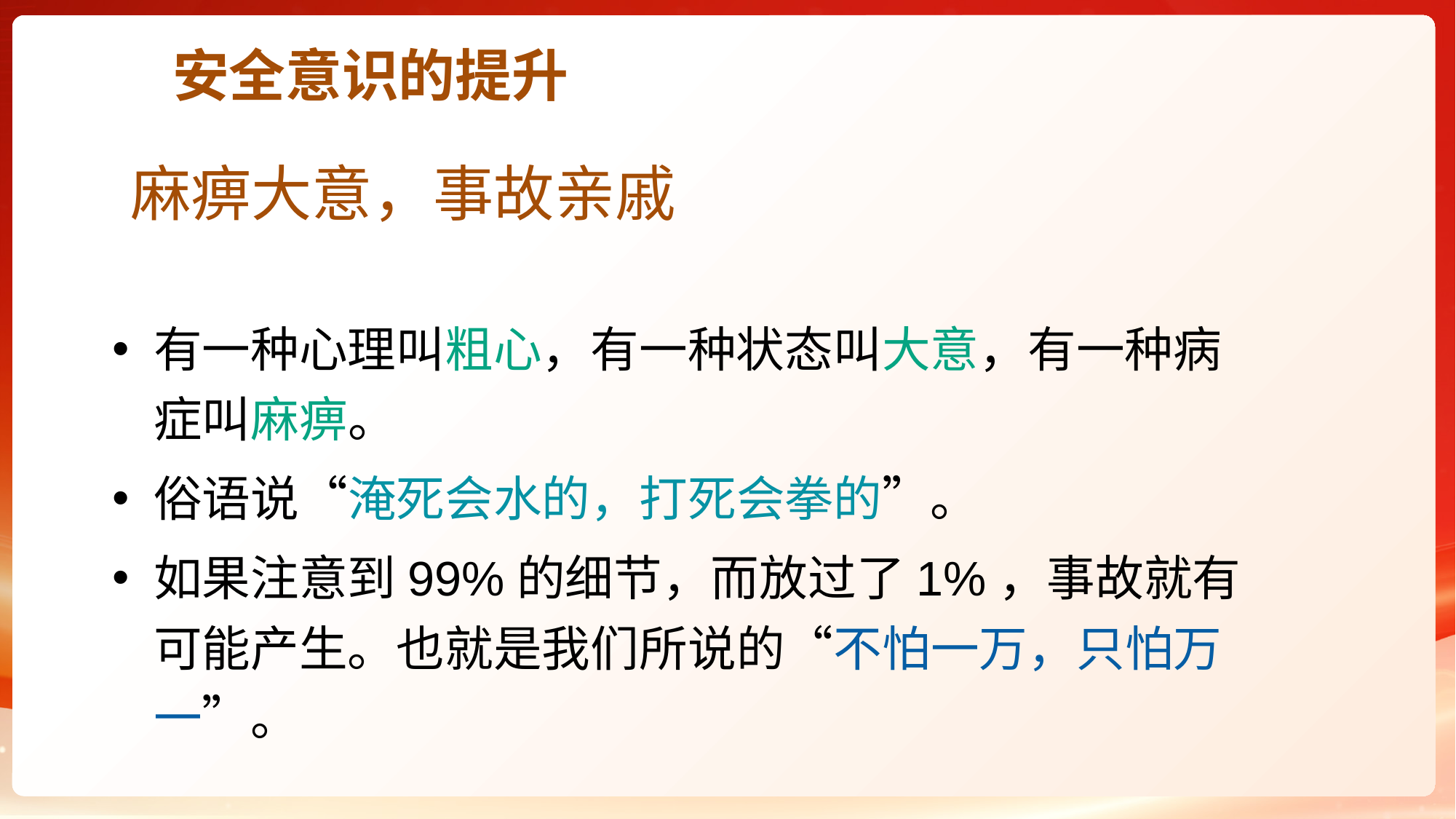

安全意识的提升
麻痹大意，事故亲戚
有一种心理叫粗心，有一种状态叫大意，有一种病症叫麻痹。
俗语说“淹死会水的，打死会拳的”。
如果注意到99%的细节，而放过了1%，事故就有可能产生。也就是我们所说的“不怕一万，只怕万一”。